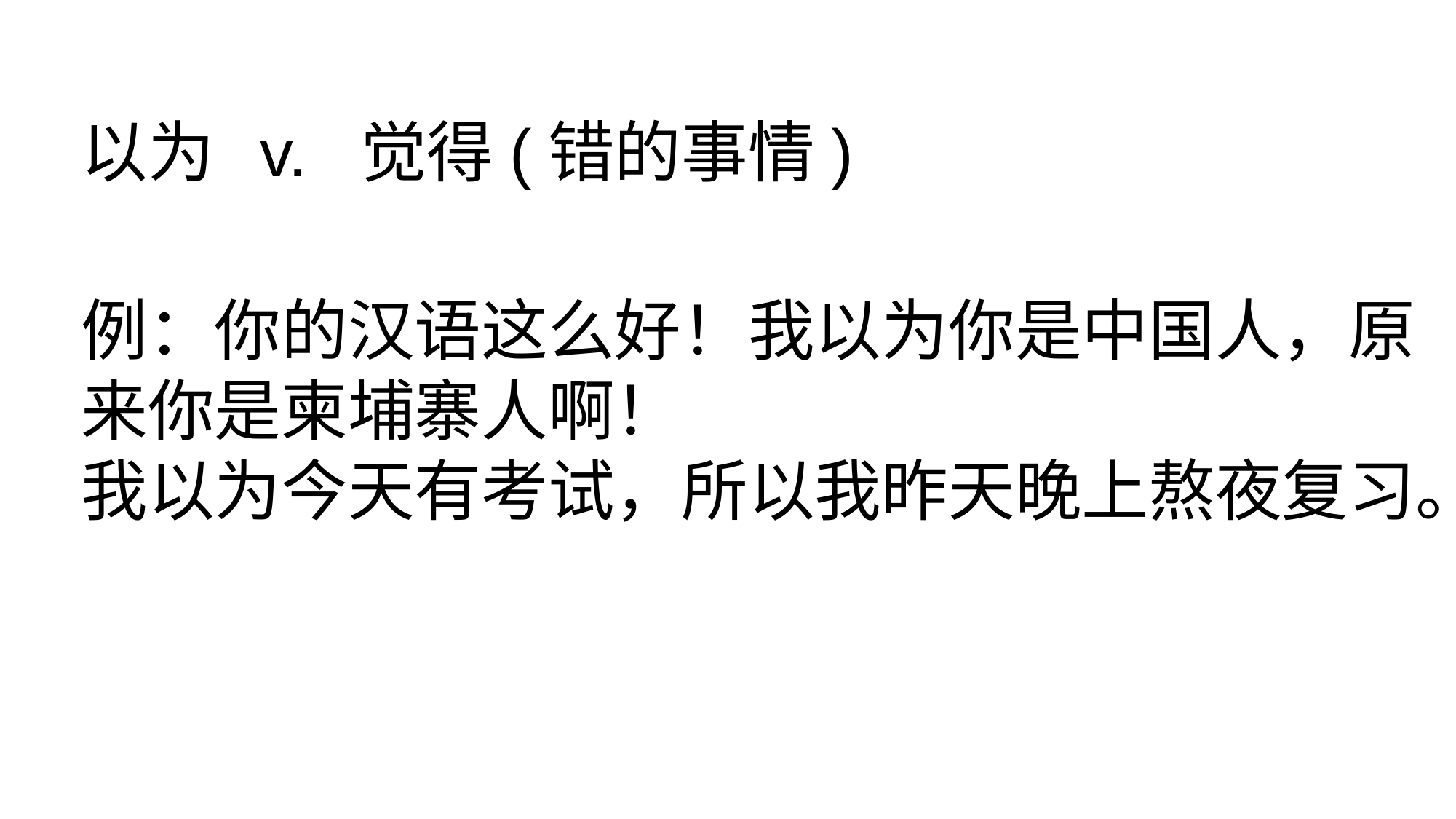

以为  v.  觉得(错的事情)
例：你的汉语这么好！我以为你是中国人，原来你是柬埔寨人啊！
我以为今天有考试，所以我昨天晚上熬夜复习。